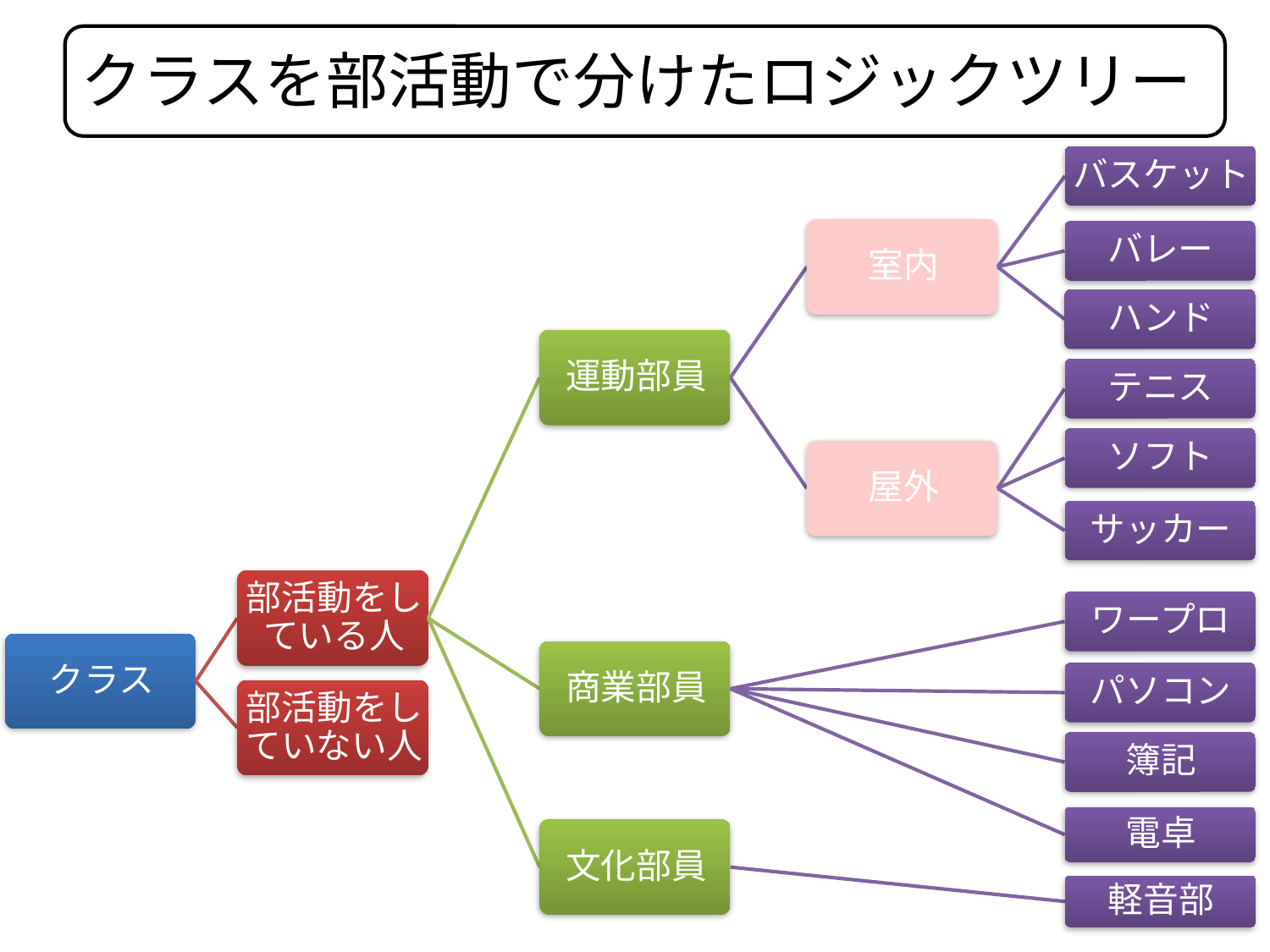

# クラスを部活動で分けたロジックツリー

クラス

部活動をしている人

運動部員

室内

バスケット

バレー

ハンド

屋外

テニス

ソフト

サッカー

商業部員

ワープロ

パソコン

簿記

電卓

文化部員

軽音部

部活動をしていない人